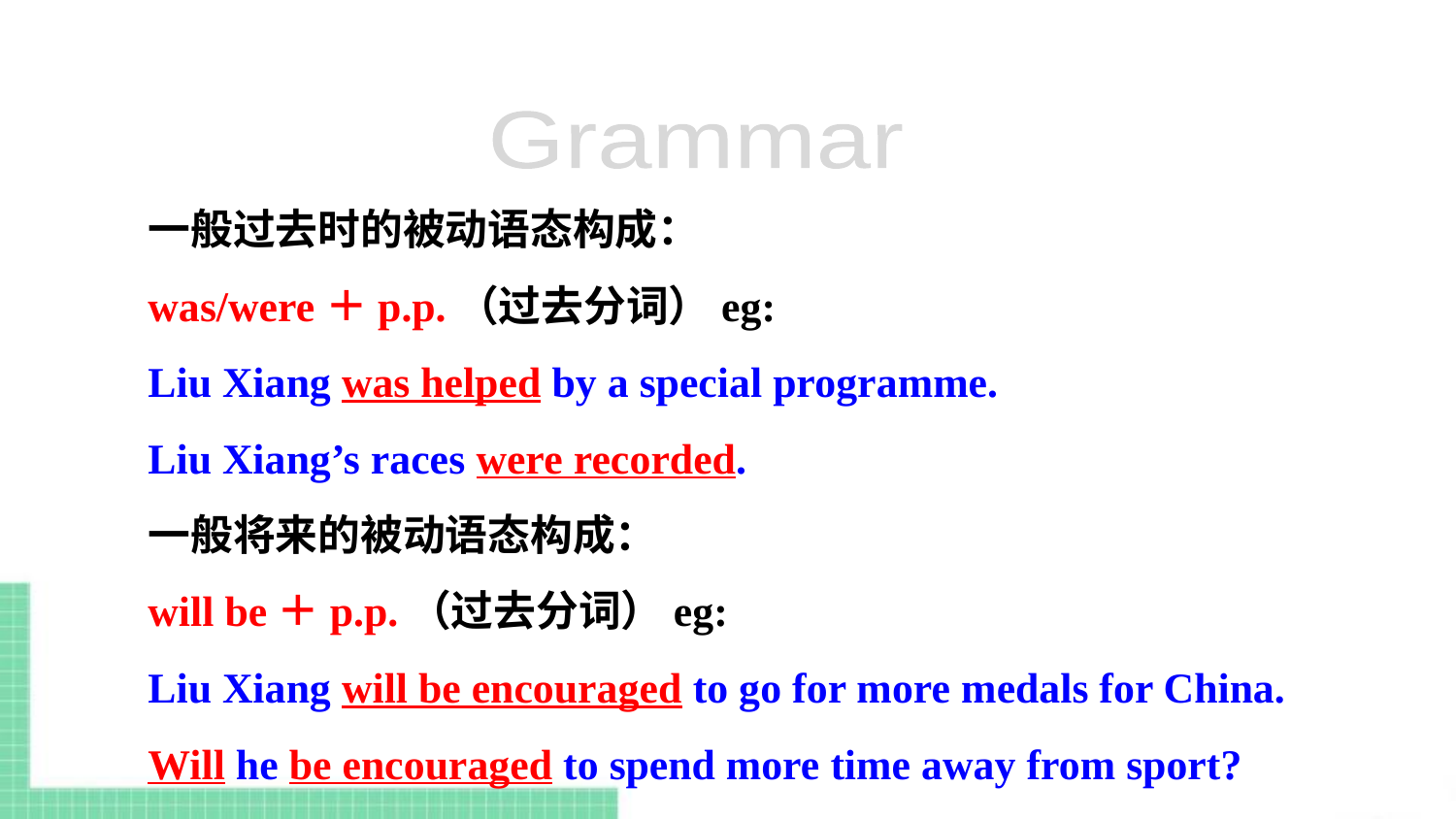

Grammar
一般过去时的被动语态构成：
was/were＋p.p.（过去分词）eg:
Liu Xiang was helped by a special programme.
Liu Xiang’s races were recorded.
一般将来的被动语态构成：
will be＋p.p.（过去分词）eg:
Liu Xiang will be encouraged to go for more medals for China.
Will he be encouraged to spend more time away from sport?